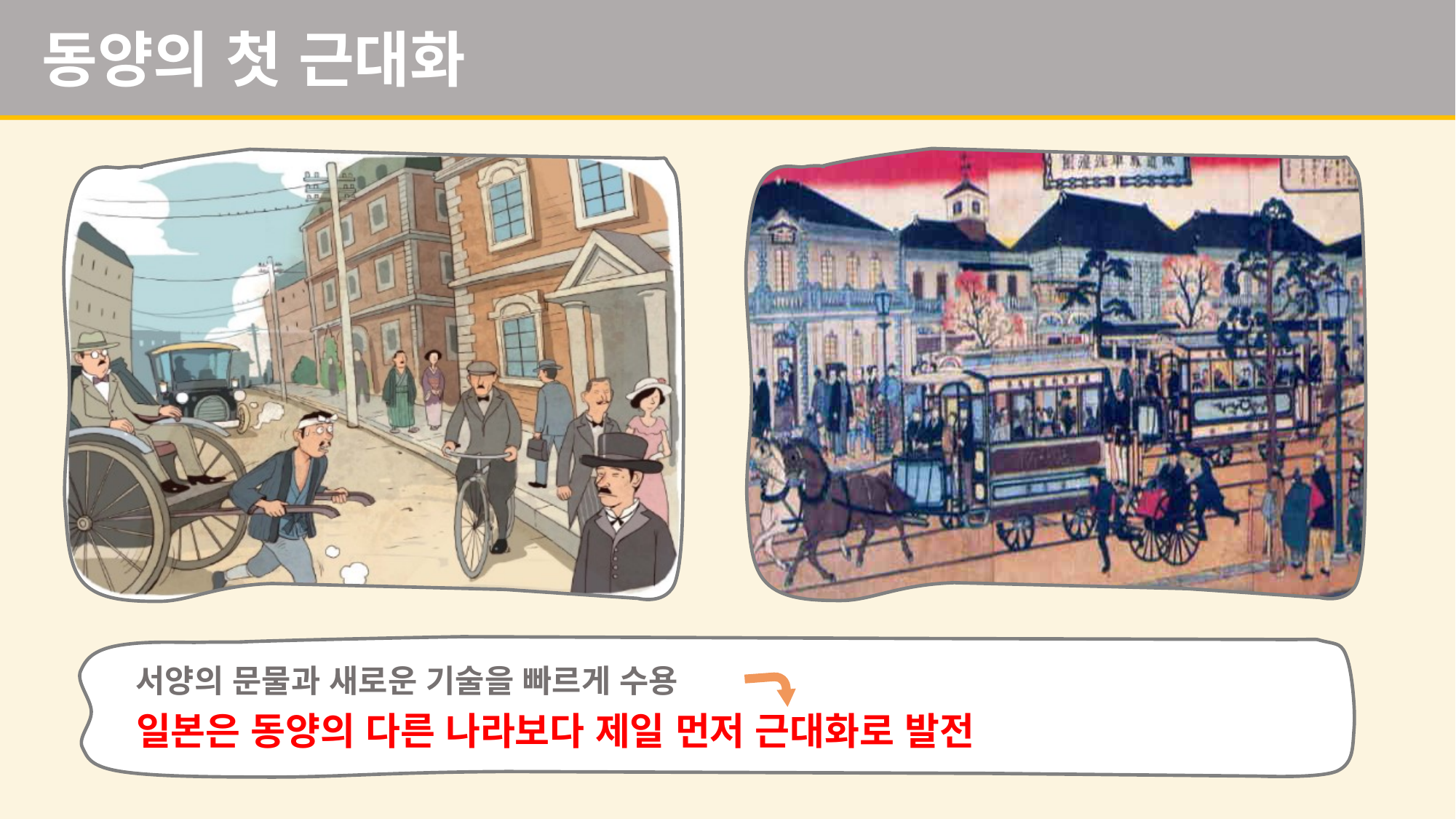

동양의 첫 근대화

서양의 문물과 새로운 기술을 빠르게 수용

 일본은 동양의 다른 나라보다 제일 먼저 근대화로 발전